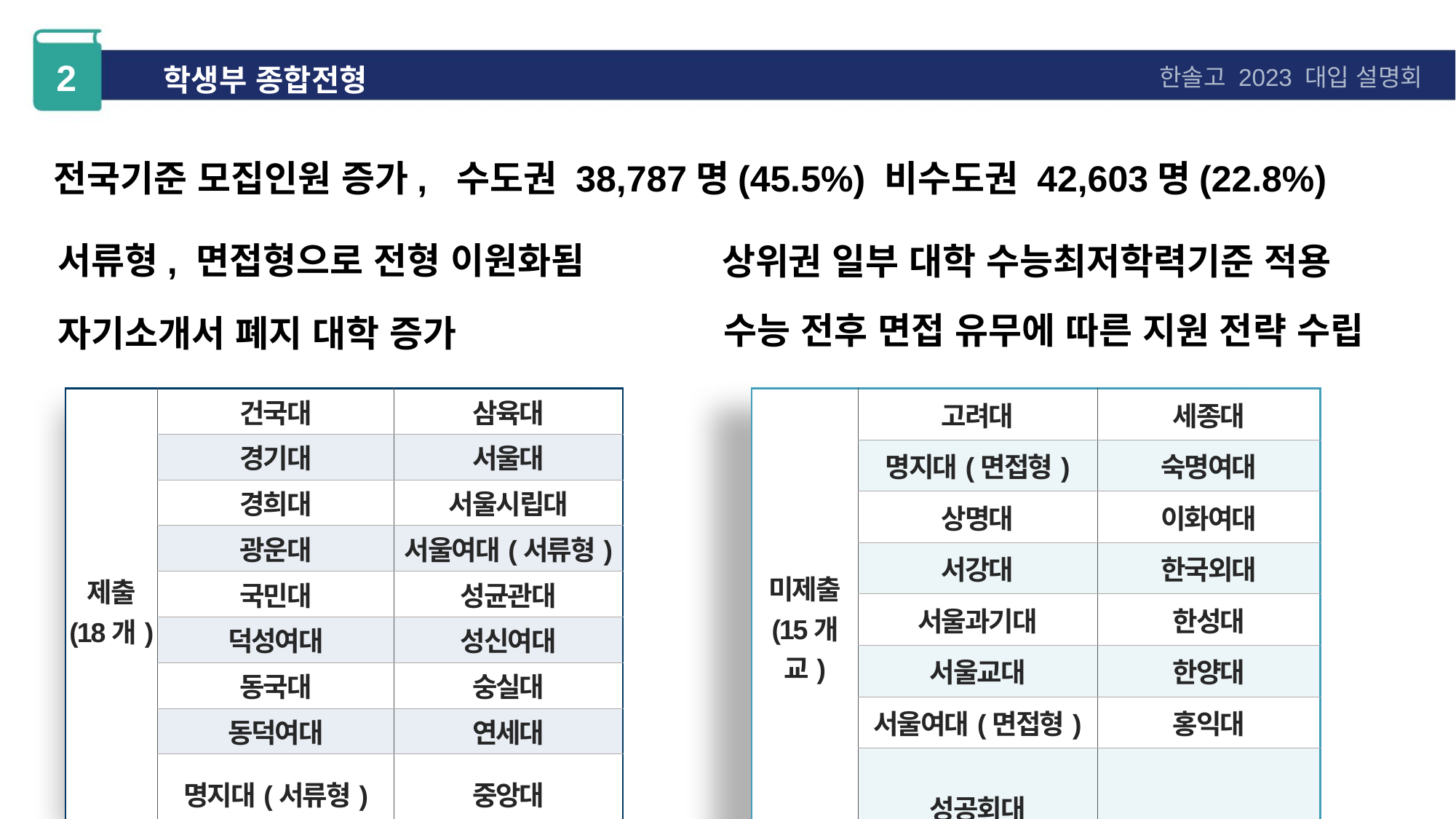

2
학생부 종합전형
한솔고 2023 대입 설명회
전국기준 모집인원 증가,  수도권 38,787명(45.5%) 비수도권 42,603명(22.8%)
서류형, 면접형으로 전형 이원화됨
상위권 일부 대학 수능최저학력기준 적용
수능 전후 면접 유무에 따른 지원 전략 수립
자기소개서 폐지 대학 증가
| 제출 (18개) | 건국대 | 삼육대 |
| --- | --- | --- |
|  | 경기대 | 서울대 |
|  | 경희대 | 서울시립대 |
|  | 광운대 | 서울여대(서류형) |
|  | 국민대 | 성균관대 |
|  | 덕성여대 | 성신여대 |
|  | 동국대 | 숭실대 |
|  | 동덕여대 | 연세대 |
|  | 명지대(서류형) | 중앙대 |
| 미제출 (15개교) | 고려대 | 세종대 |
| --- | --- | --- |
|  | 명지대(면접형) | 숙명여대 |
|  | 상명대 | 이화여대 |
|  | 서강대 | 한국외대 |
|  | 서울과기대 | 한성대 |
|  | 서울교대 | 한양대 |
|  | 서울여대(면접형) | 홍익대 |
|  | 성공회대 |  |